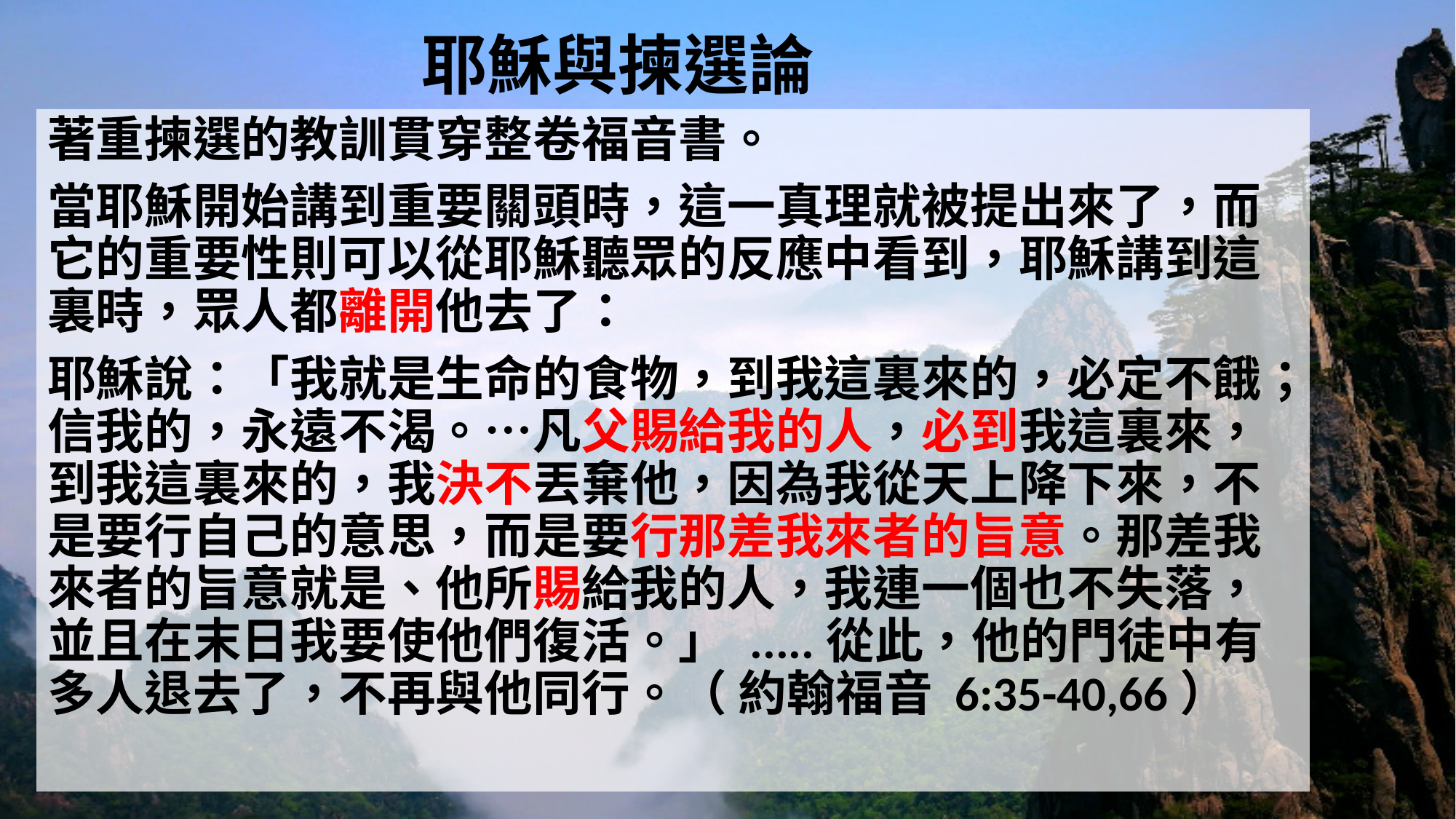

# 耶穌與揀選論
著重揀選的教訓貫穿整卷福音書。
當耶穌開始講到重要關頭時，這一真理就被提出來了，而它的重要性則可以從耶穌聽眾的反應中看到，耶穌講到這裏時，眾人都離開他去了：
耶穌說：「我就是生命的食物，到我這裏來的，必定不餓；信我的，永遠不渴。…凡父賜給我的人，必到我這裏來，到我這裏來的，我決不丟棄他，因為我從天上降下來，不是要行自己的意思，而是要行那差我來者的旨意。那差我來者的旨意就是、他所賜給我的人，我連一個也不失落，並且在末日我要使他們復活。」 .....從此，他的門徒中有多人退去了，不再與他同行。（ 約翰福音 6:35-40,66）